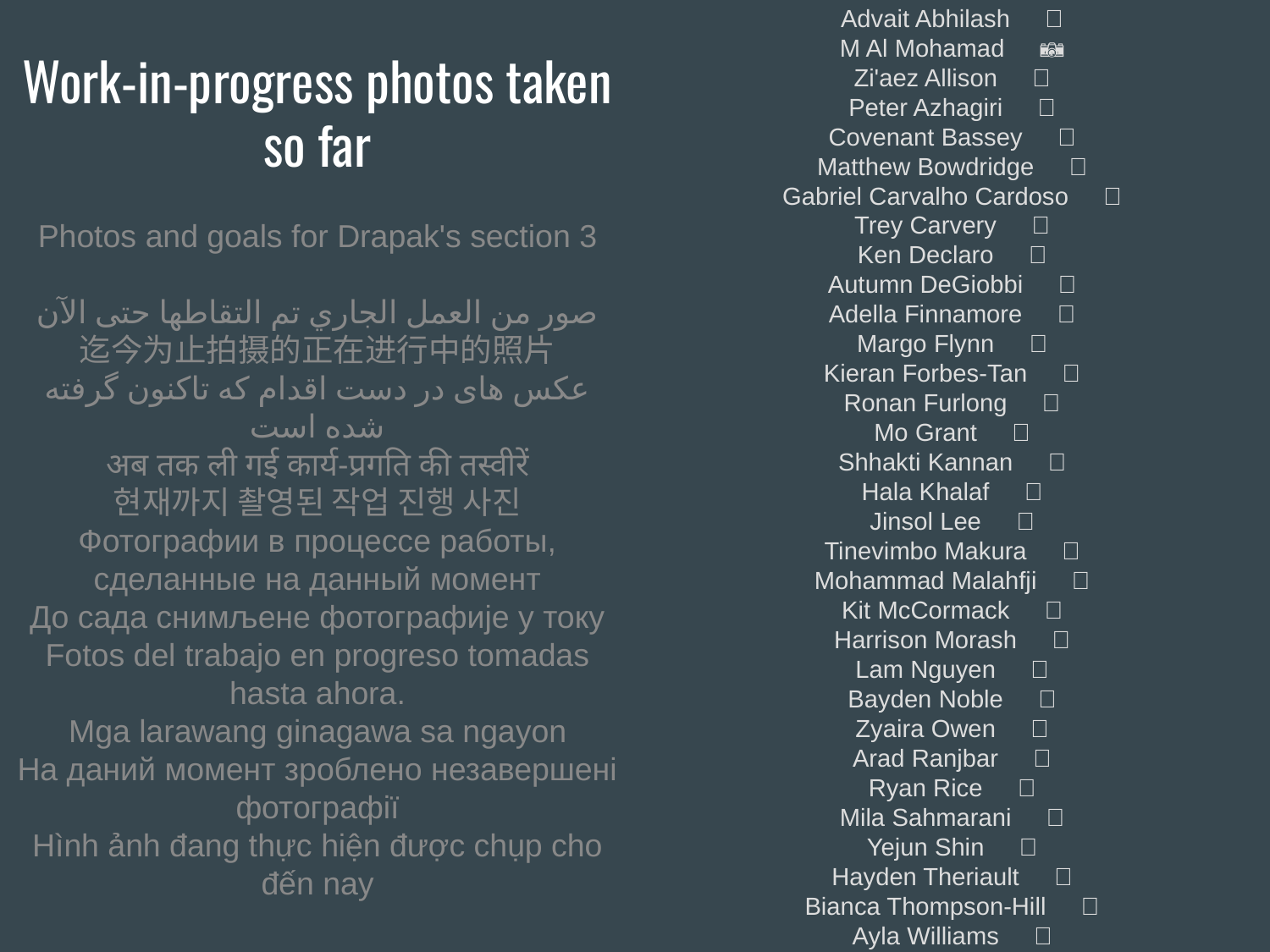

Work-in-progress photos taken so far

Photos and goals for Drapak's section 3

صور من العمل الجاري تم التقاطها حتى الآن
迄今为止拍摄的正在进行中的照片
عکس های در دست اقدام که تاکنون گرفته شده است
अब तक ली गई कार्य-प्रगति की तस्वीरें
현재까지 촬영된 작업 진행 사진
Фотографии в процессе работы, сделанные на данный момент
До сада снимљене фотографије у току
Fotos del trabajo en progreso tomadas hasta ahora.
Mga larawang ginagawa sa ngayon
На даний момент зроблено незавершені фотографії
Hình ảnh đang thực hiện được chụp cho đến nay
Advait Abhilash     🥺
M Al Mohamad     📷
Zi'aez Allison     🥺
Peter Azhagiri     🥺
Covenant Bassey     🥺
Matthew Bowdridge     🥺
Gabriel Carvalho Cardoso     🥺
Trey Carvery     🥺
Ken Declaro     🥺
Autumn DeGiobbi     🥺
Adella Finnamore     🥺
Margo Flynn     🥺
Kieran Forbes-Tan     🥺
Ronan Furlong     🥺
Mo Grant     🥺
Shhakti Kannan     🥺
Hala Khalaf     🥺
Jinsol Lee     🥺
Tinevimbo Makura     🥺
Mohammad Malahfji     🥺
Kit McCormack     🥺
Harrison Morash     🥺
Lam Nguyen     🥺
Bayden Noble     🥺
Zyaira Owen     🥺
Arad Ranjbar     🥺
Ryan Rice     🥺
Mila Sahmarani     🥺
Yejun Shin     🥺
Hayden Theriault     🥺
Bianca Thompson-Hill     🥺
Ayla Williams     🥺